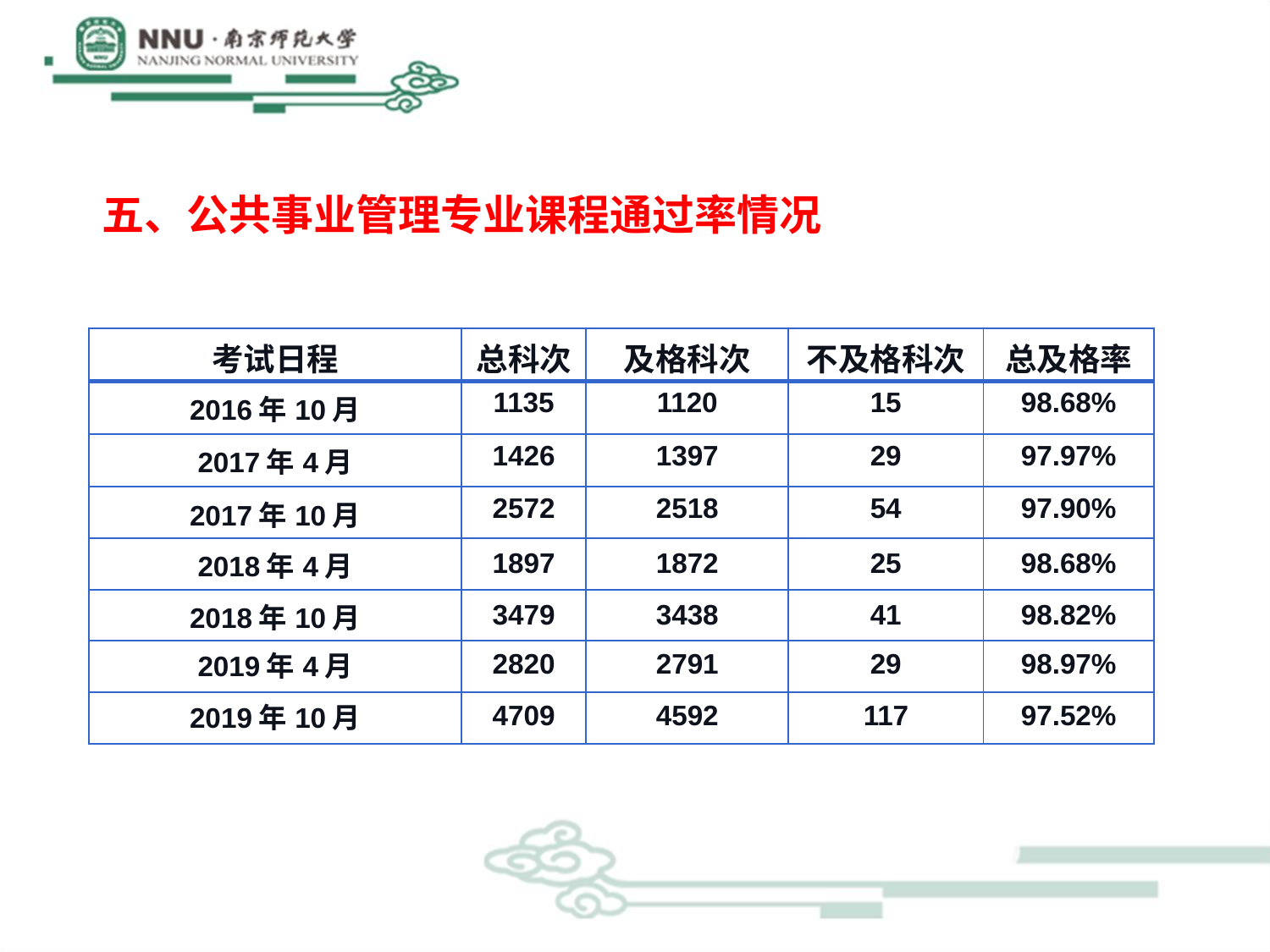

五、公共事业管理专业课程通过率情况

| 考试日程 | 总科次 | 及格科次 | 不及格科次 | 总及格率 |
| --- | --- | --- | --- | --- |
| 2016年10月 | 1135 | 1120 | 15 | 98.68% |
| 2017年4月 | 1426 | 1397 | 29 | 97.97% |
| 2017年10月 | 2572 | 2518 | 54 | 97.90% |
| 2018年4月 | 1897 | 1872 | 25 | 98.68% |
| 2018年10月 | 3479 | 3438 | 41 | 98.82% |
| 2019年4月 | 2820 | 2791 | 29 | 98.97% |
| 2019年10月 | 4709 | 4592 | 117 | 97.52% |